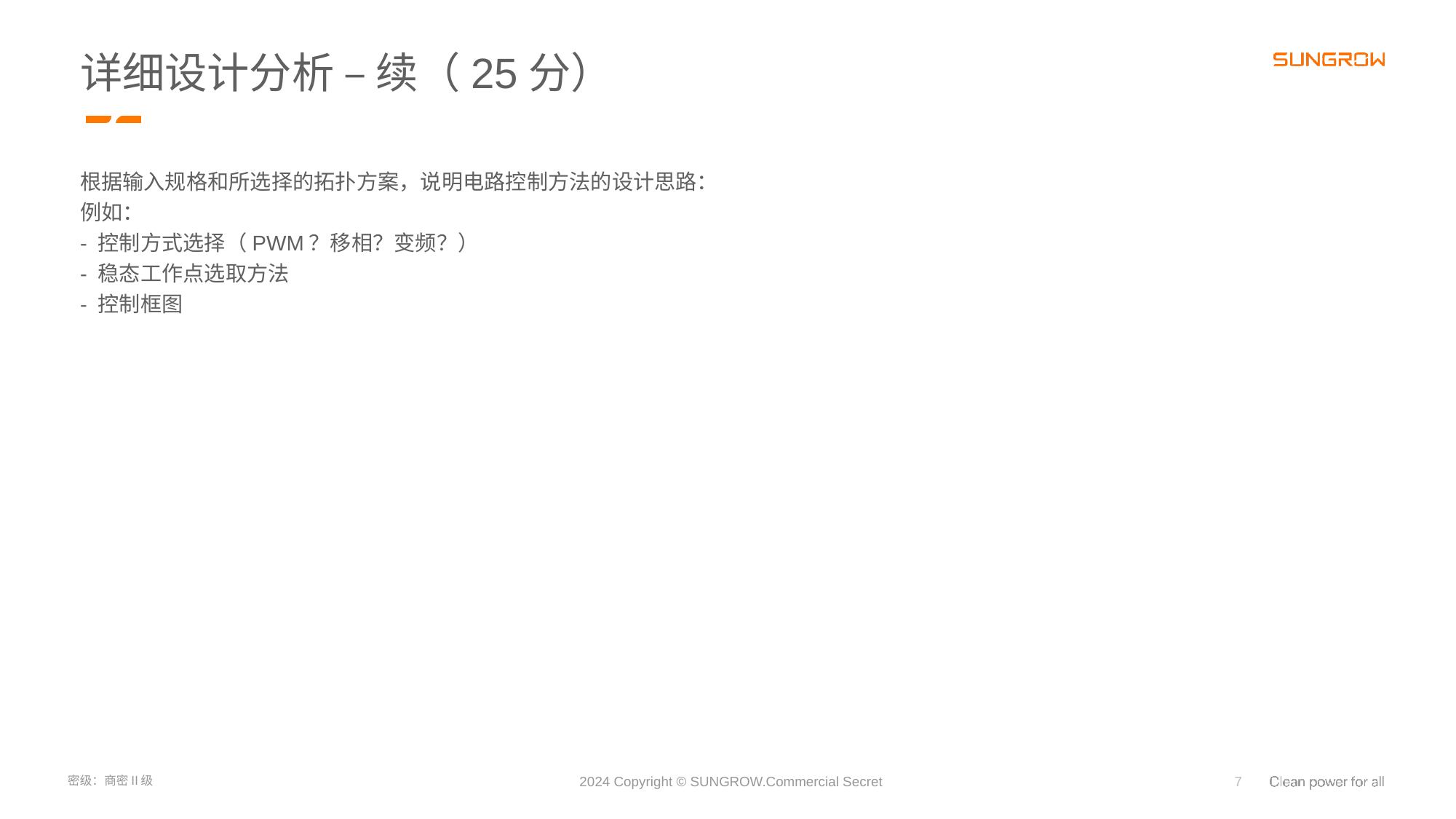

# 详细设计分析 – 续（25分）
根据输入规格和所选择的拓扑方案，说明电路控制方法的设计思路：
例如：
- 控制方式选择（PWM？移相？变频？）
- 稳态工作点选取方法
- 控制框图

7